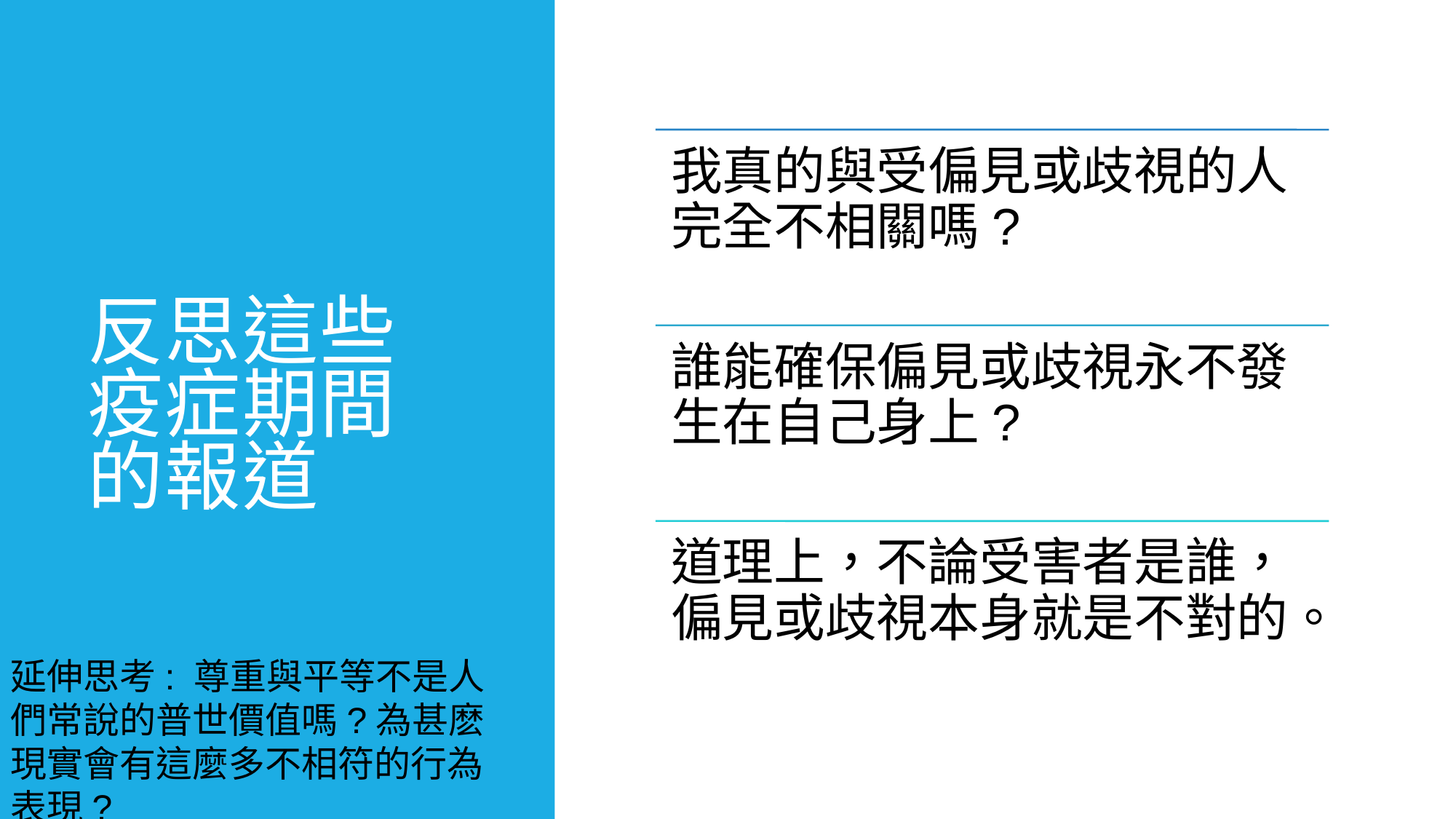

# 反思這些疫症期間的報道
我真的與受偏見或歧視的人完全不相關嗎?
誰能確保偏見或歧視永不發生在自己身上?
道理上，不論受害者是誰，偏見或歧視本身就是不對的。
延伸思考: 尊重與平等不是人們常說的普世價值嗎?為甚麽現實會有這麼多不相符的行為表現?